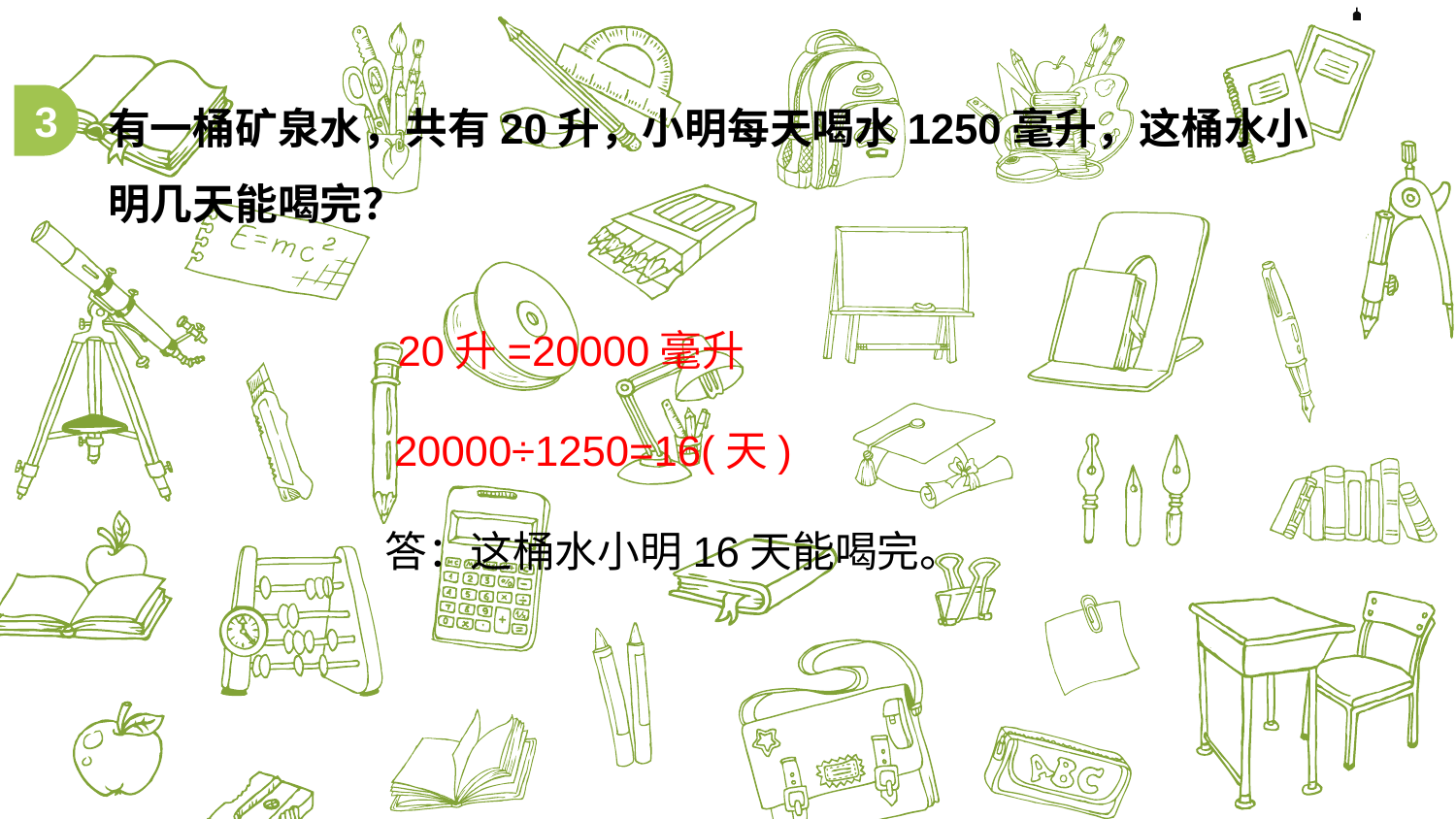

有一桶矿泉水，共有20升，小明每天喝水1250毫升，这桶水小明几天能喝完？
3
20升=20000毫升
  20000÷1250=16(天)
答：这桶水小明16天能喝完。